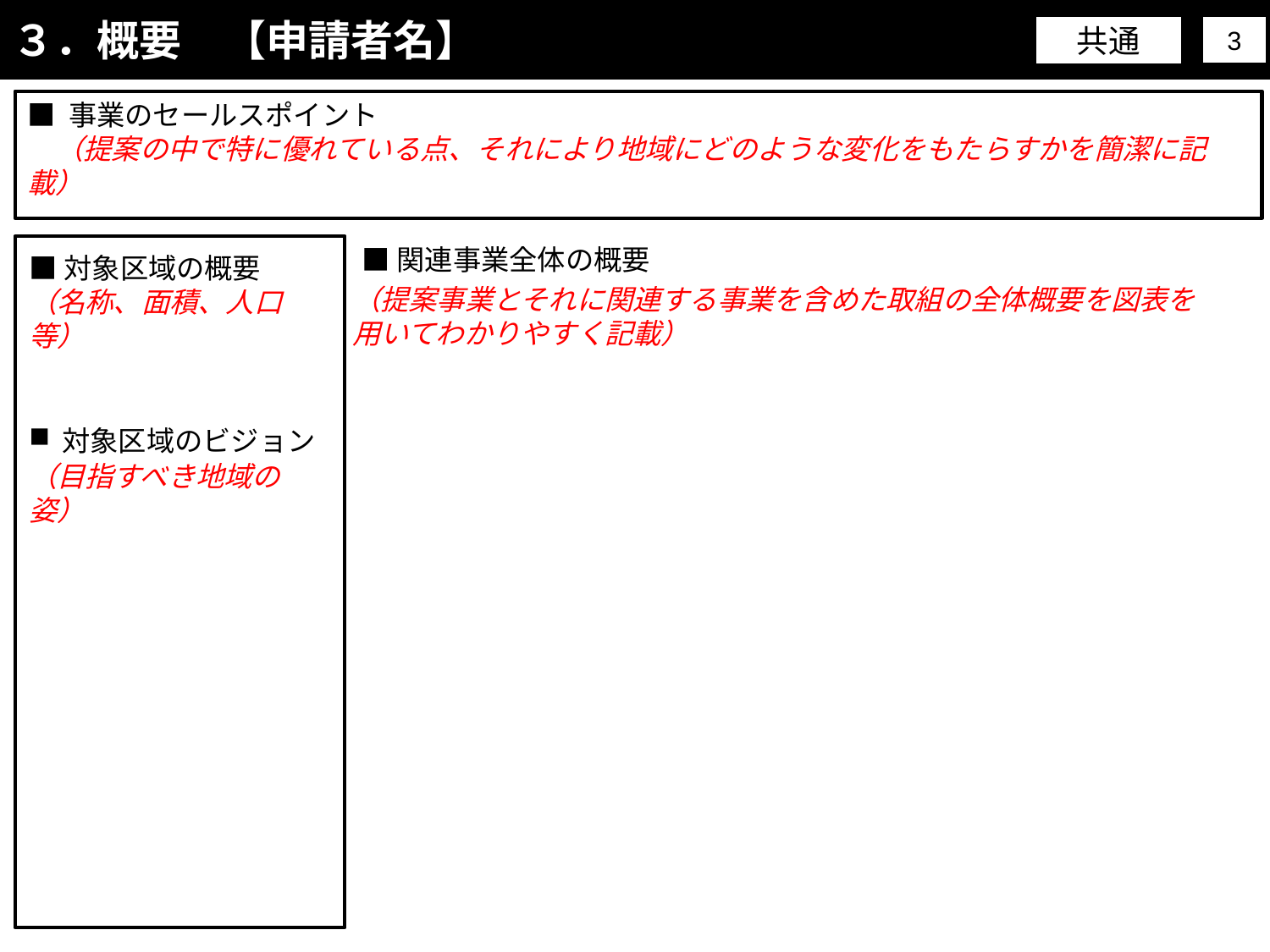

３．概要　【申請者名】
共通
3
■ 事業のセールスポイント
　（提案の中で特に優れている点、それにより地域にどのような変化をもたらすかを簡潔に記載）

■関連事業全体の概要
■対象区域の概要
（名称、面積、人口等）

対象区域のビジョン
（目指すべき地域の姿）

（提案事業とそれに関連する事業を含めた取組の全体概要を図表を用いてわかりやすく記載）